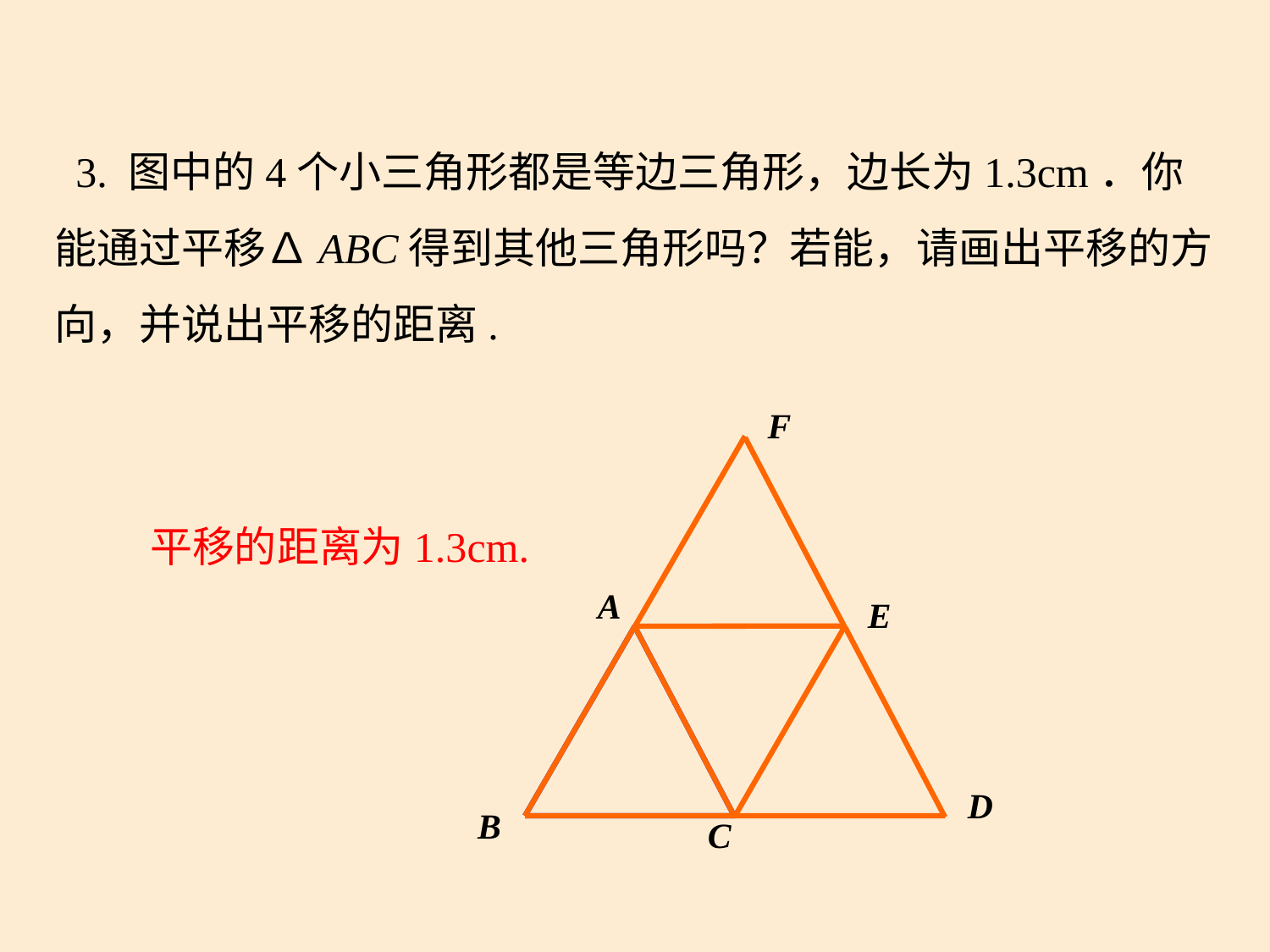

3. 图中的4个小三角形都是等边三角形，边长为1.3cm．你能通过平移∆ABC得到其他三角形吗？若能，请画出平移的方向，并说出平移的距离.
F

平移的距离为1.3cm.

A
E

D
B
C